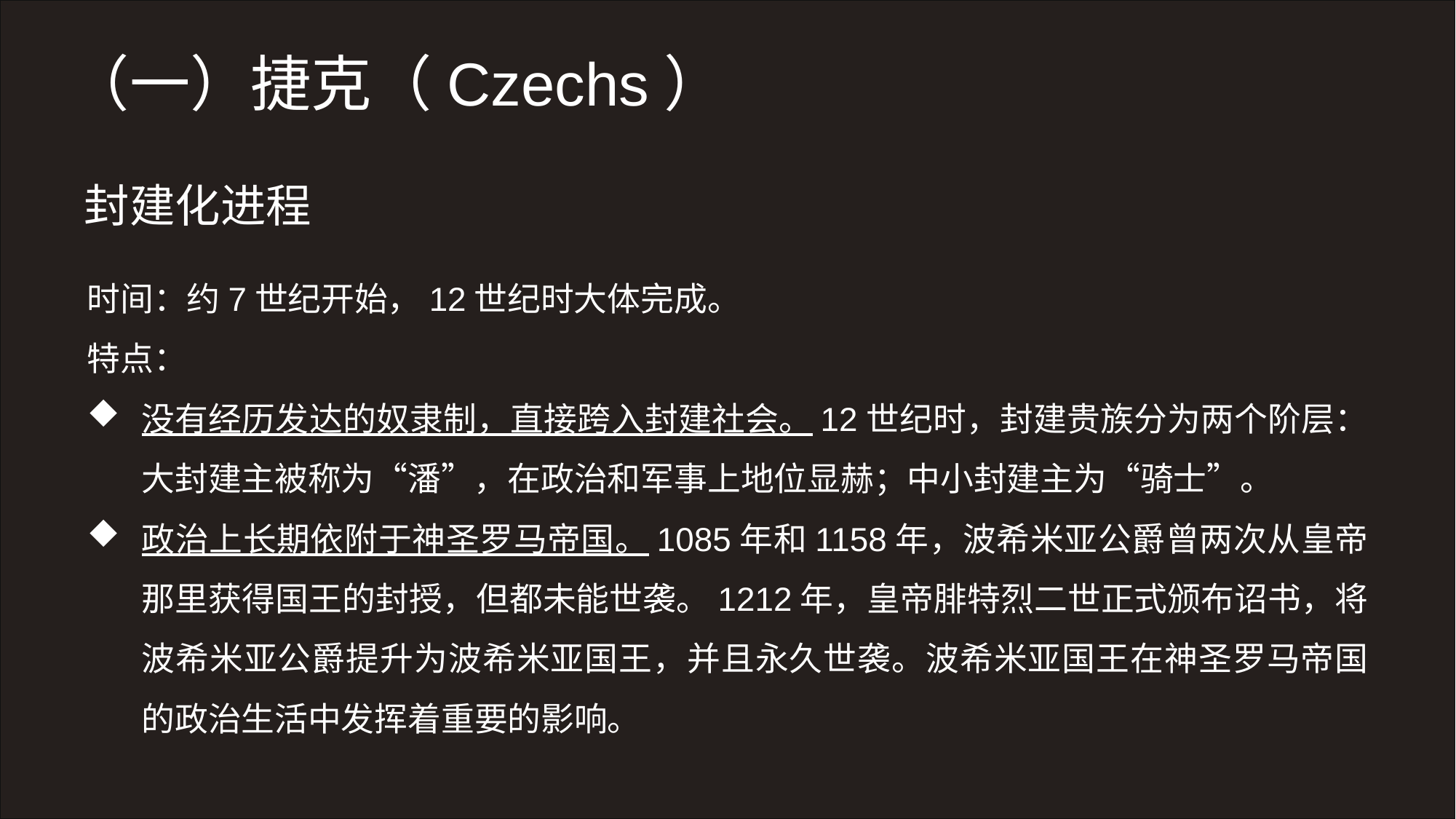

（一）捷克（Czechs）
封建化进程
时间：约7世纪开始，12世纪时大体完成。
特点：
没有经历发达的奴隶制，直接跨入封建社会。12世纪时，封建贵族分为两个阶层：大封建主被称为“潘”，在政治和军事上地位显赫；中小封建主为“骑士”。
政治上长期依附于神圣罗马帝国。1085年和1158年，波希米亚公爵曾两次从皇帝那里获得国王的封授，但都未能世袭。1212年，皇帝腓特烈二世正式颁布诏书，将波希米亚公爵提升为波希米亚国王，并且永久世袭。波希米亚国王在神圣罗马帝国的政治生活中发挥着重要的影响。